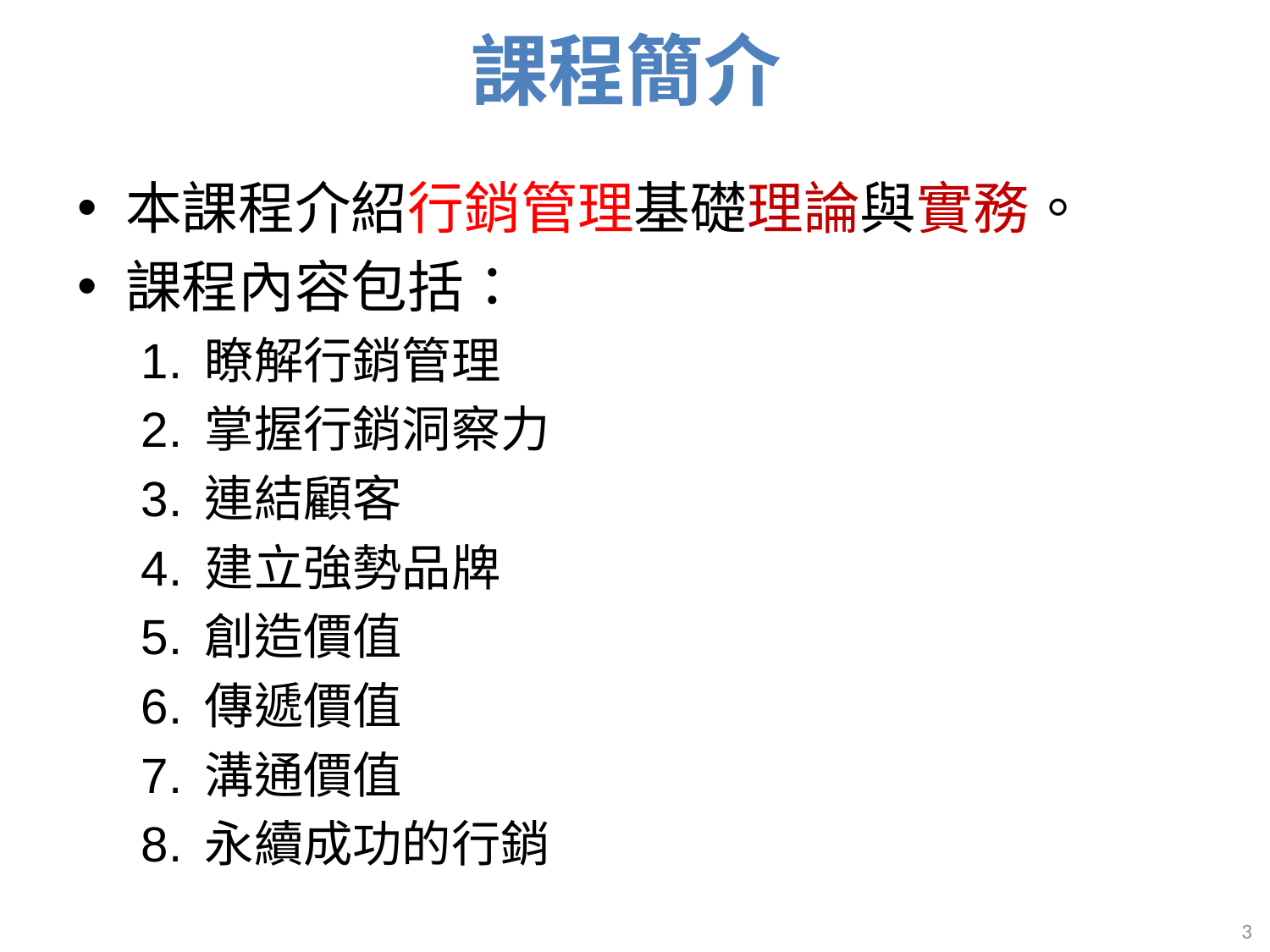

# 課程簡介
本課程介紹行銷管理基礎理論與實務。
課程內容包括：
瞭解行銷管理
掌握行銷洞察力
連結顧客
建立強勢品牌
創造價值
傳遞價值
溝通價值
永續成功的行銷
3